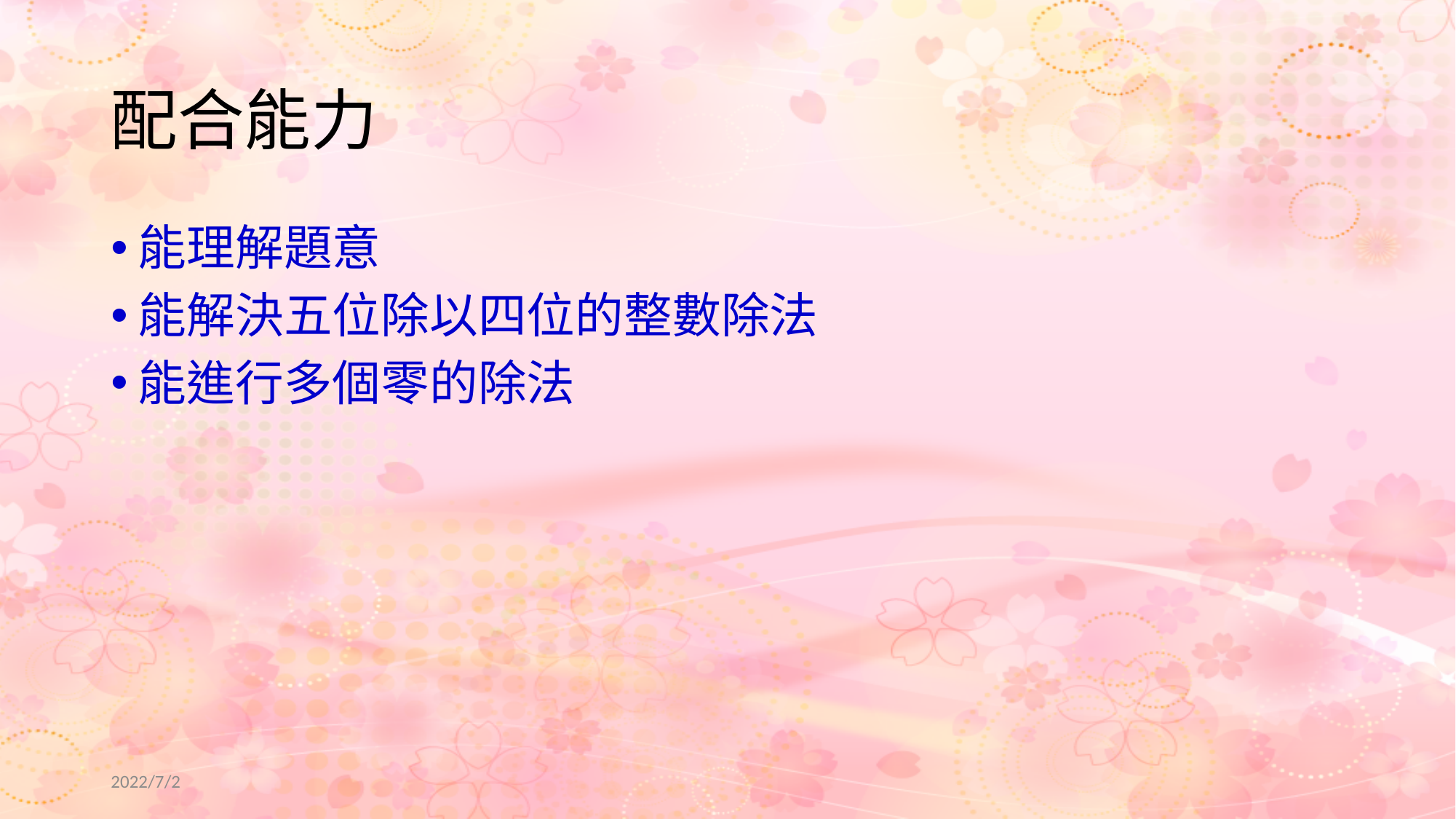

# 配合能力
能理解題意
能解決五位除以四位的整數除法
能進行多個零的除法
2022/7/2